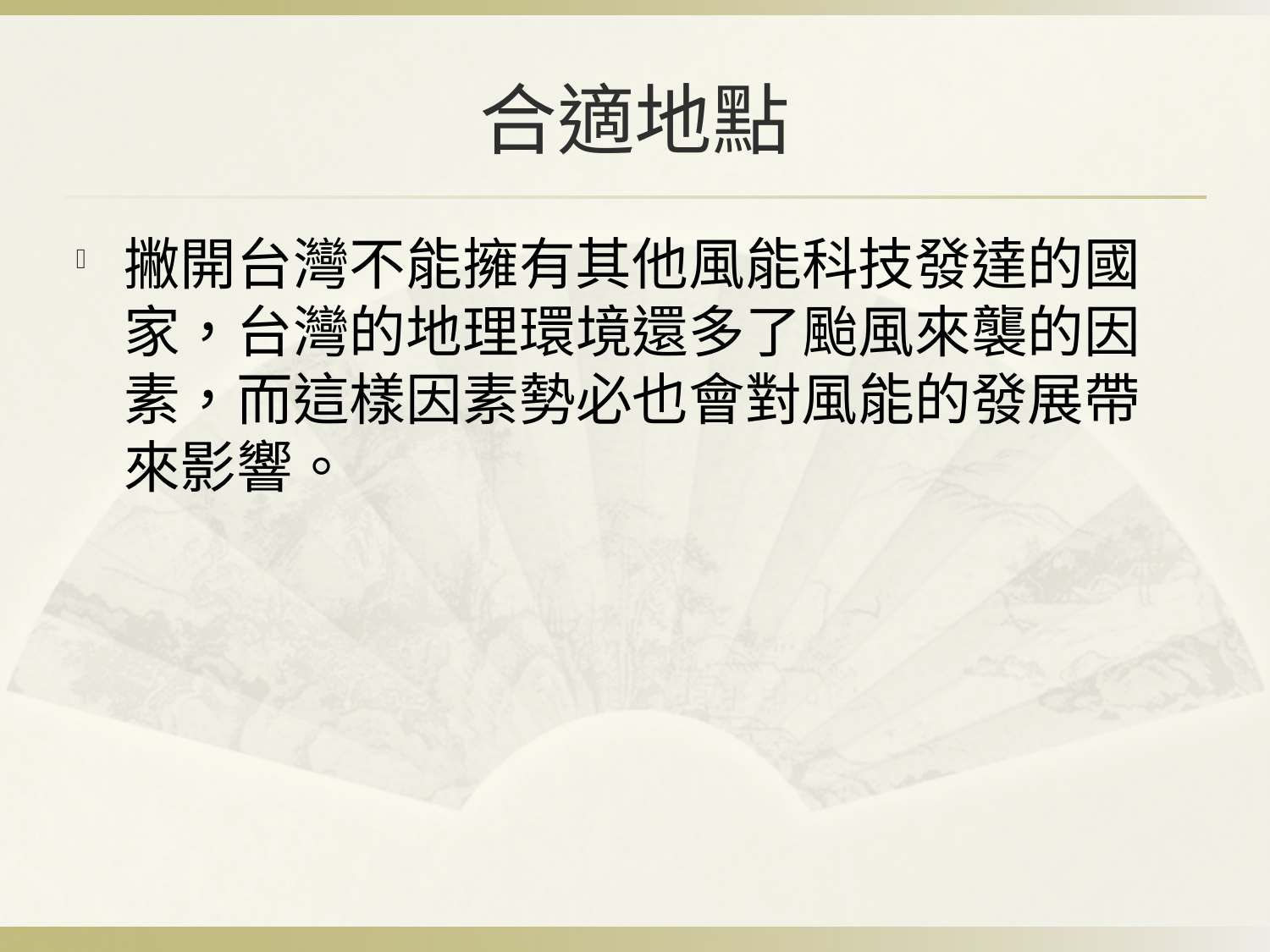

# 合適地點
撇開台灣不能擁有其他風能科技發達的國家，台灣的地理環境還多了颱風來襲的因素，而這樣因素勢必也會對風能的發展帶來影響。